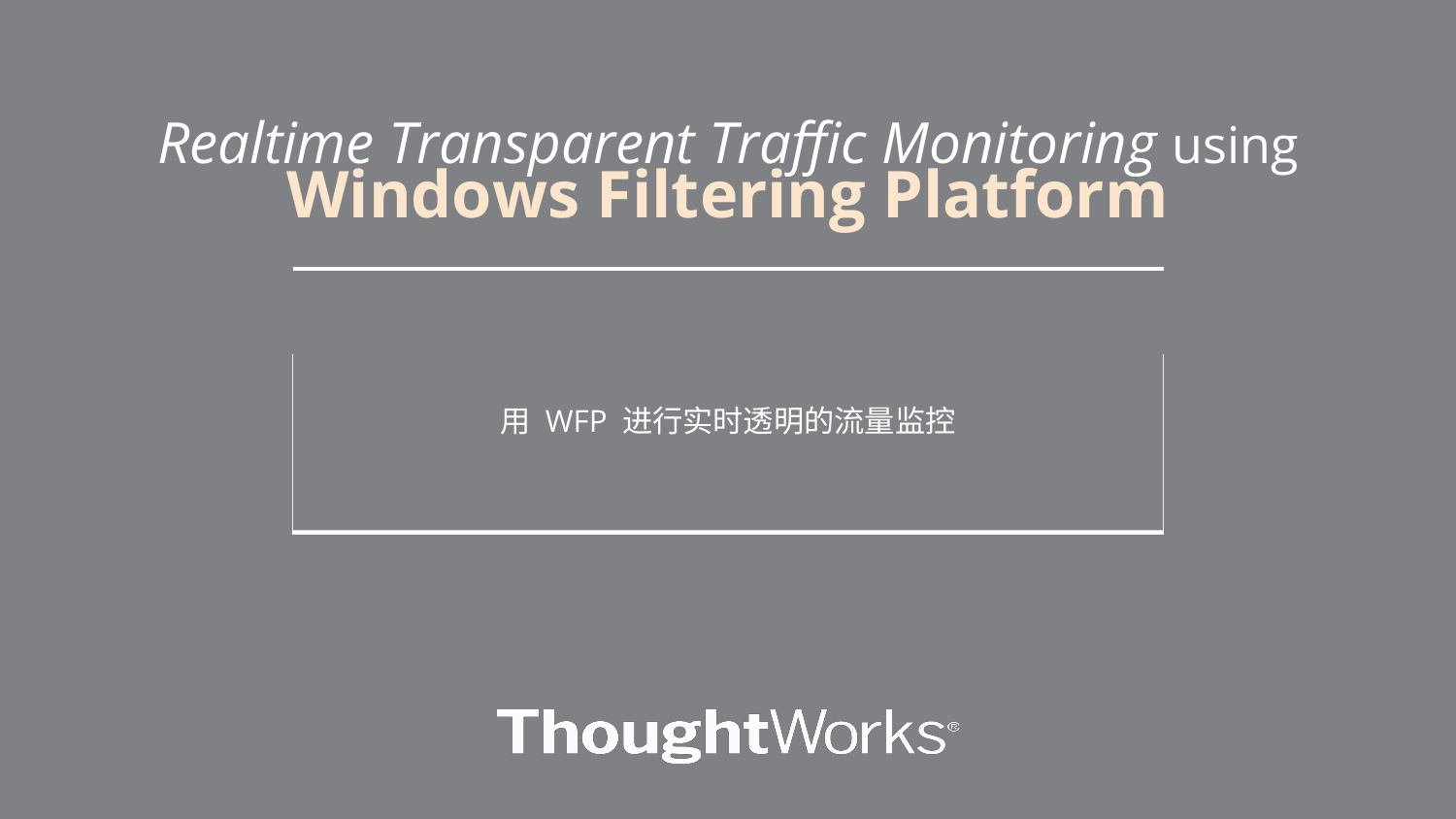

# Realtime Transparent Traffic Monitoring using Windows Filtering Platform

用 WFP 进行实时透明的流量监控